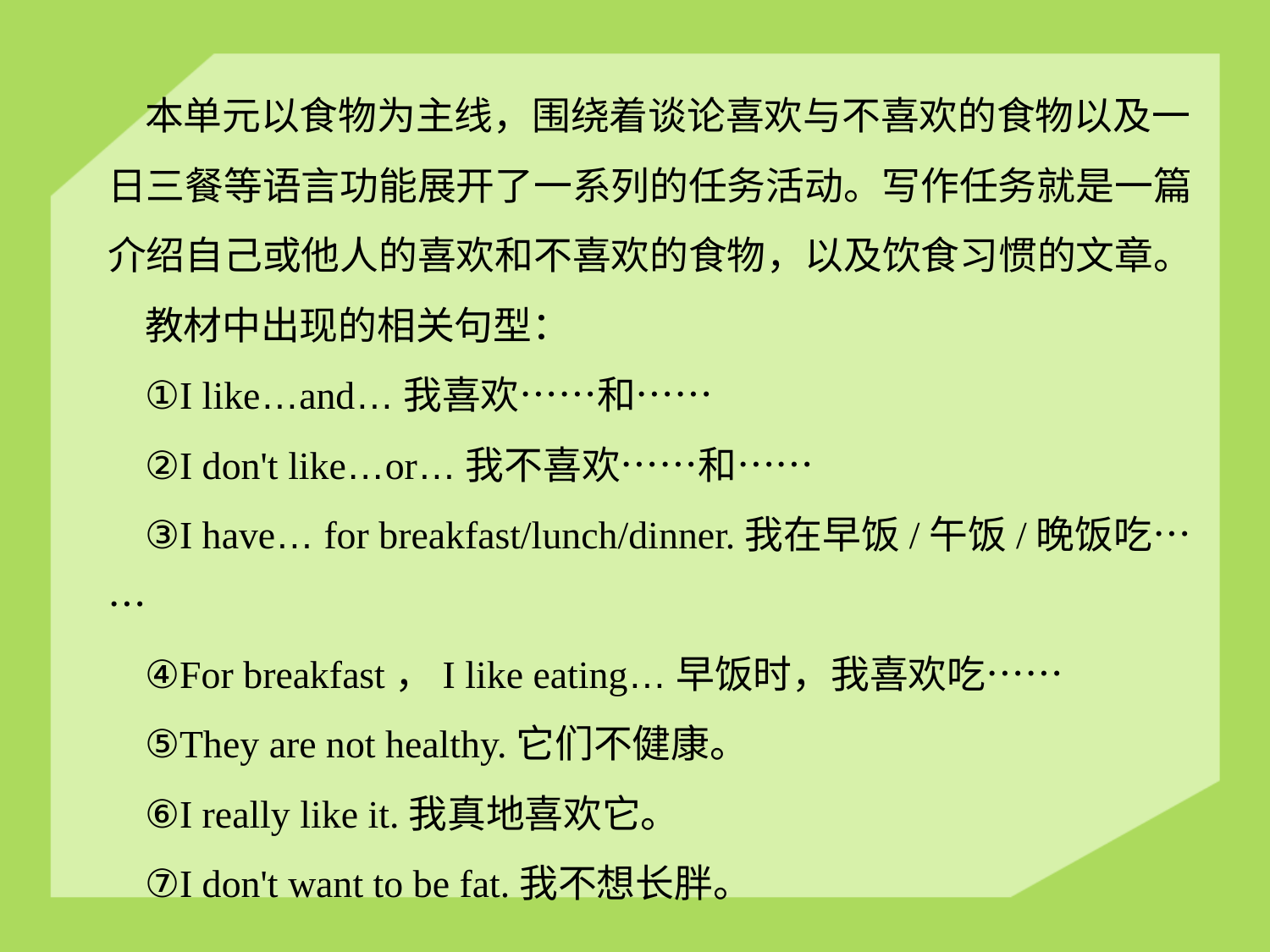

本单元以食物为主线，围绕着谈论喜欢与不喜欢的食物以及一日三餐等语言功能展开了一系列的任务活动。写作任务就是一篇介绍自己或他人的喜欢和不喜欢的食物，以及饮食习惯的文章。
教材中出现的相关句型：
①I like…and…我喜欢……和……
②I don't like…or…我不喜欢……和……
③I have… for breakfast/lunch/dinner.我在早饭/午饭/晚饭吃……
④For breakfast，I like eating…早饭时，我喜欢吃……
⑤They are not healthy.它们不健康。
⑥I really like it.我真地喜欢它。
⑦I don't want to be fat.我不想长胖。